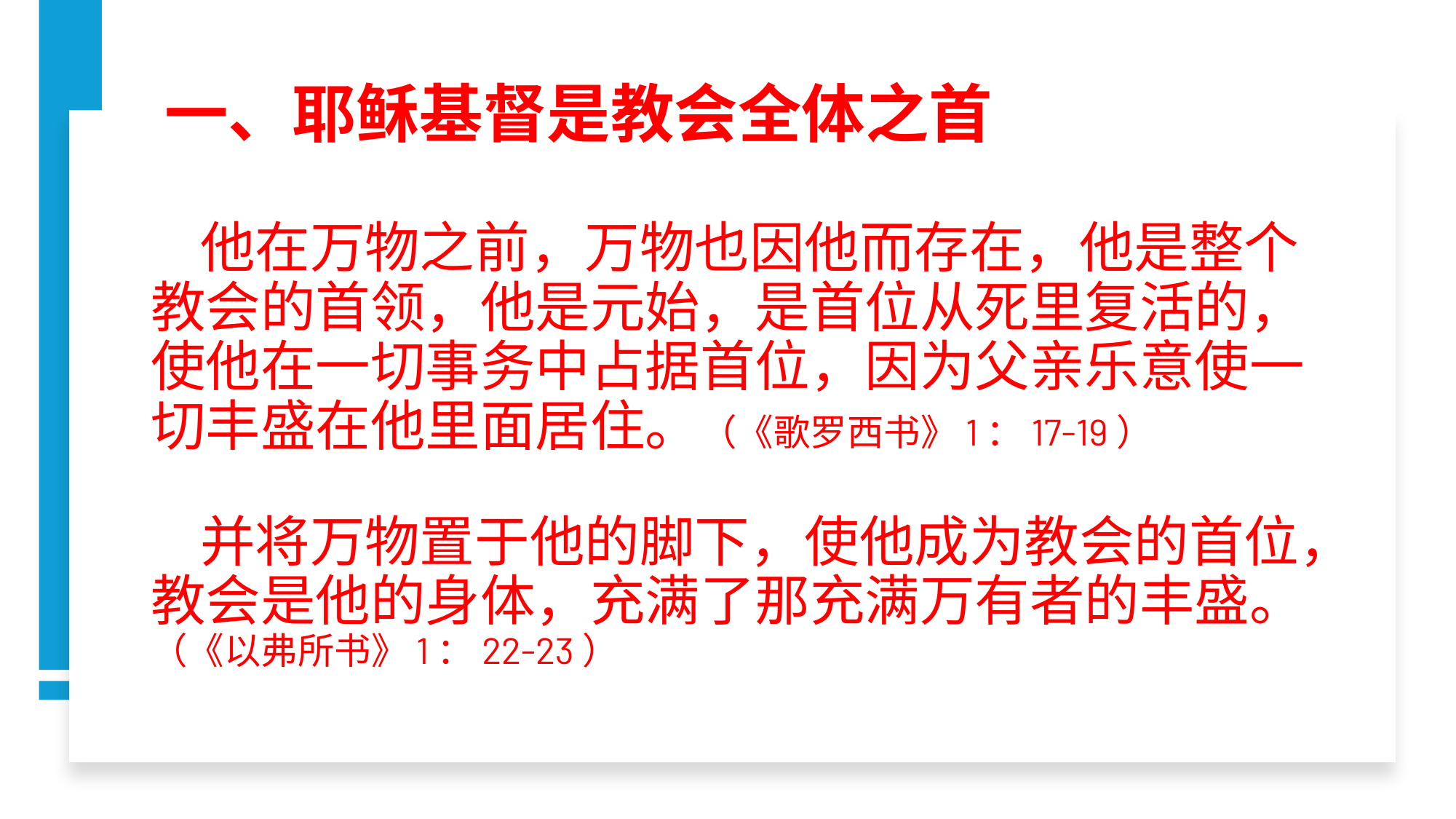

# 一、耶稣基督是教会全体之首

   他在万物之前，万物也因他而存在，他是整个教会的首领，他是元始，是首位从死里复活的，使他在一切事务中占据首位，因为父亲乐意使一切丰盛在他里面居住。（《歌罗西书》1：17-19）
   并将万物置于他的脚下，使他成为教会的首位，教会是他的身体，充满了那充满万有者的丰盛。（《以弗所书》1：22-23）